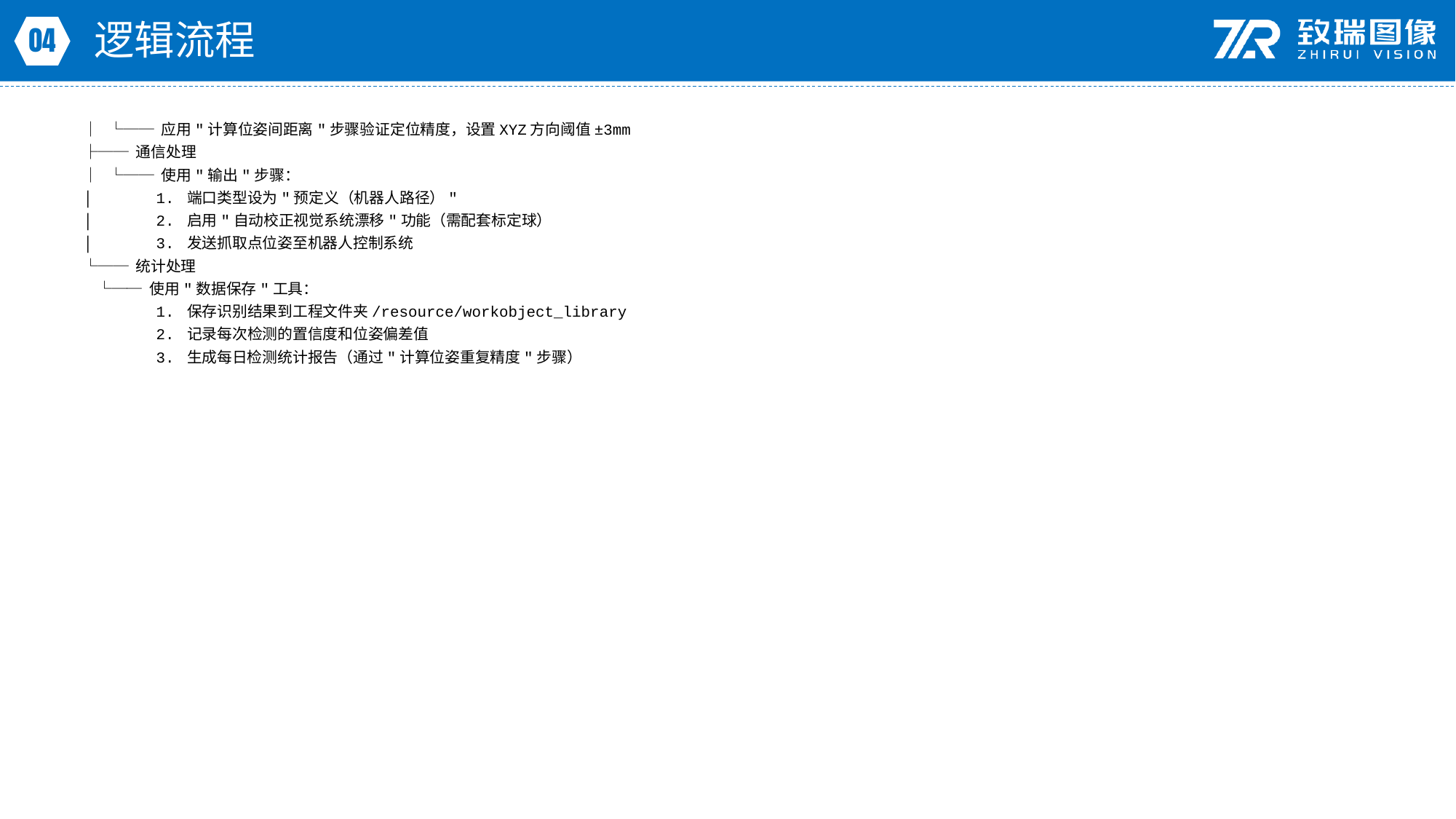

逻辑流程
04

│   └── 应用"计算位姿间距离"步骤验证定位精度，设置XYZ方向阈值±3mm
├── 通信处理
│   └── 使用"输出"步骤：
│       1. 端口类型设为"预定义（机器人路径）"
│       2. 启用"自动校正视觉系统漂移"功能（需配套标定球）
│       3. 发送抓取点位姿至机器人控制系统
└── 统计处理
    └── 使用"数据保存"工具：
        1. 保存识别结果到工程文件夹/resource/workobject_library
        2. 记录每次检测的置信度和位姿偏差值
        3. 生成每日检测统计报告（通过"计算位姿重复精度"步骤）